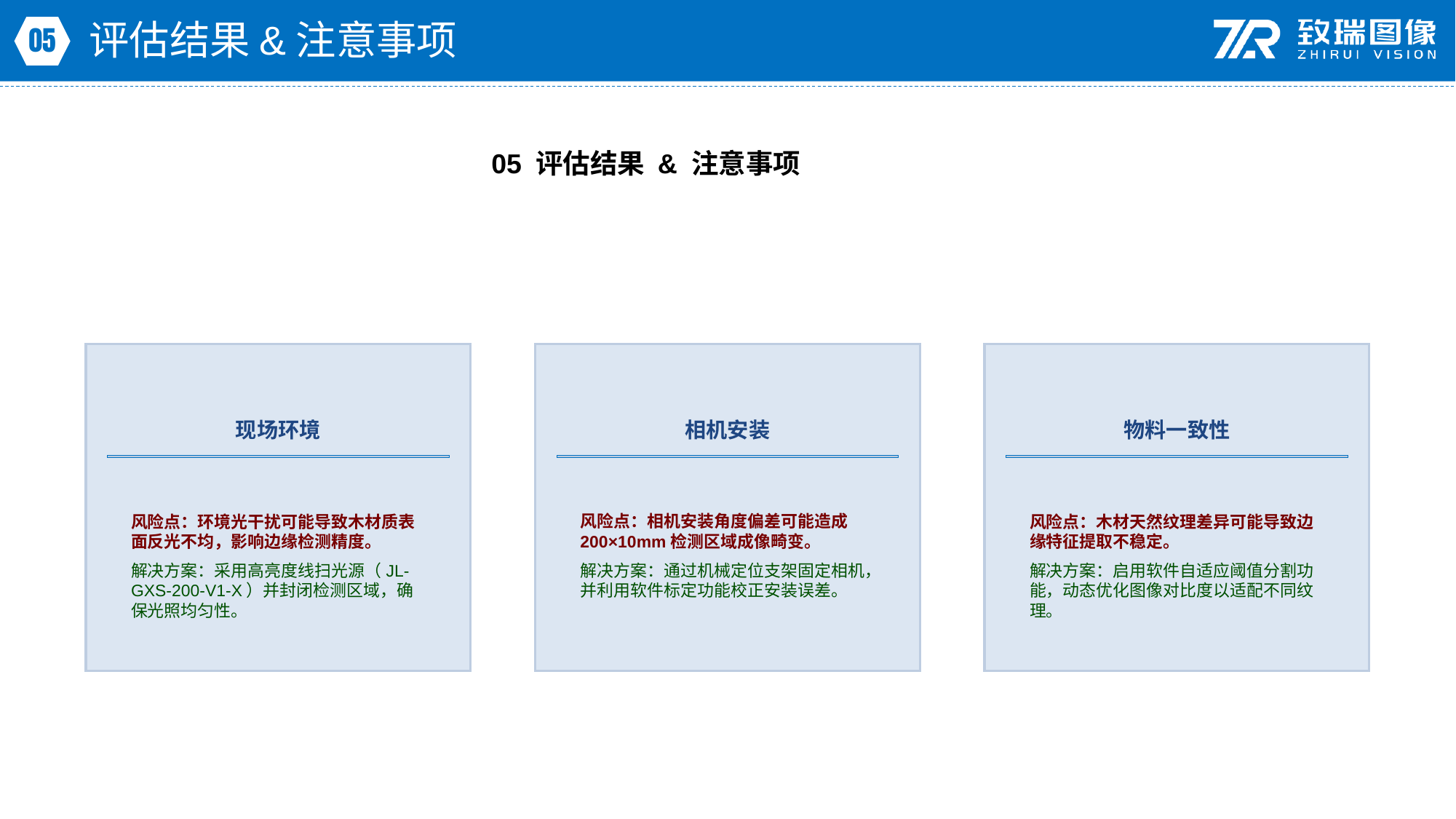

评估结果&注意事项
05

05 评估结果 & 注意事项

现场环境

相机安装

物料一致性

风险点：环境光干扰可能导致木材质表面反光不均，影响边缘检测精度。
解决方案：采用高亮度线扫光源（JL-GXS-200-V1-X）并封闭检测区域，确保光照均匀性。

风险点：相机安装角度偏差可能造成200×10mm检测区域成像畸变。
解决方案：通过机械定位支架固定相机，并利用软件标定功能校正安装误差。

风险点：木材天然纹理差异可能导致边缘特征提取不稳定。
解决方案：启用软件自适应阈值分割功能，动态优化图像对比度以适配不同纹理。